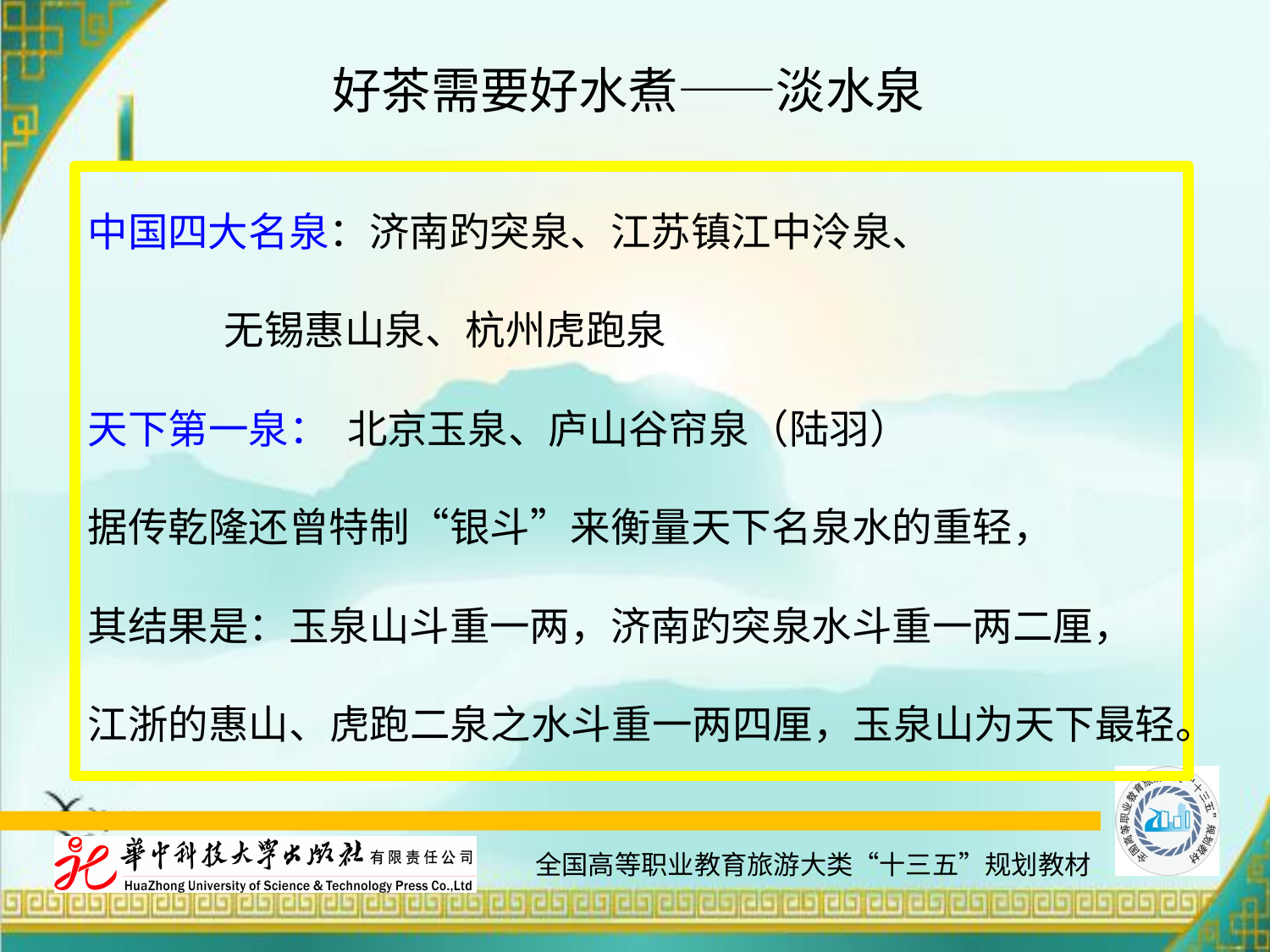

好茶需要好水煮——淡水泉
中国四大名泉：济南趵突泉、江苏镇江中泠泉、
              无锡惠山泉、杭州虎跑泉
天下第一泉：  北京玉泉、庐山谷帘泉（陆羽）
据传乾隆还曾特制“银斗”来衡量天下名泉水的重轻，
其结果是：玉泉山斗重一两，济南趵突泉水斗重一两二厘，
江浙的惠山、虎跑二泉之水斗重一两四厘，玉泉山为天下最轻。